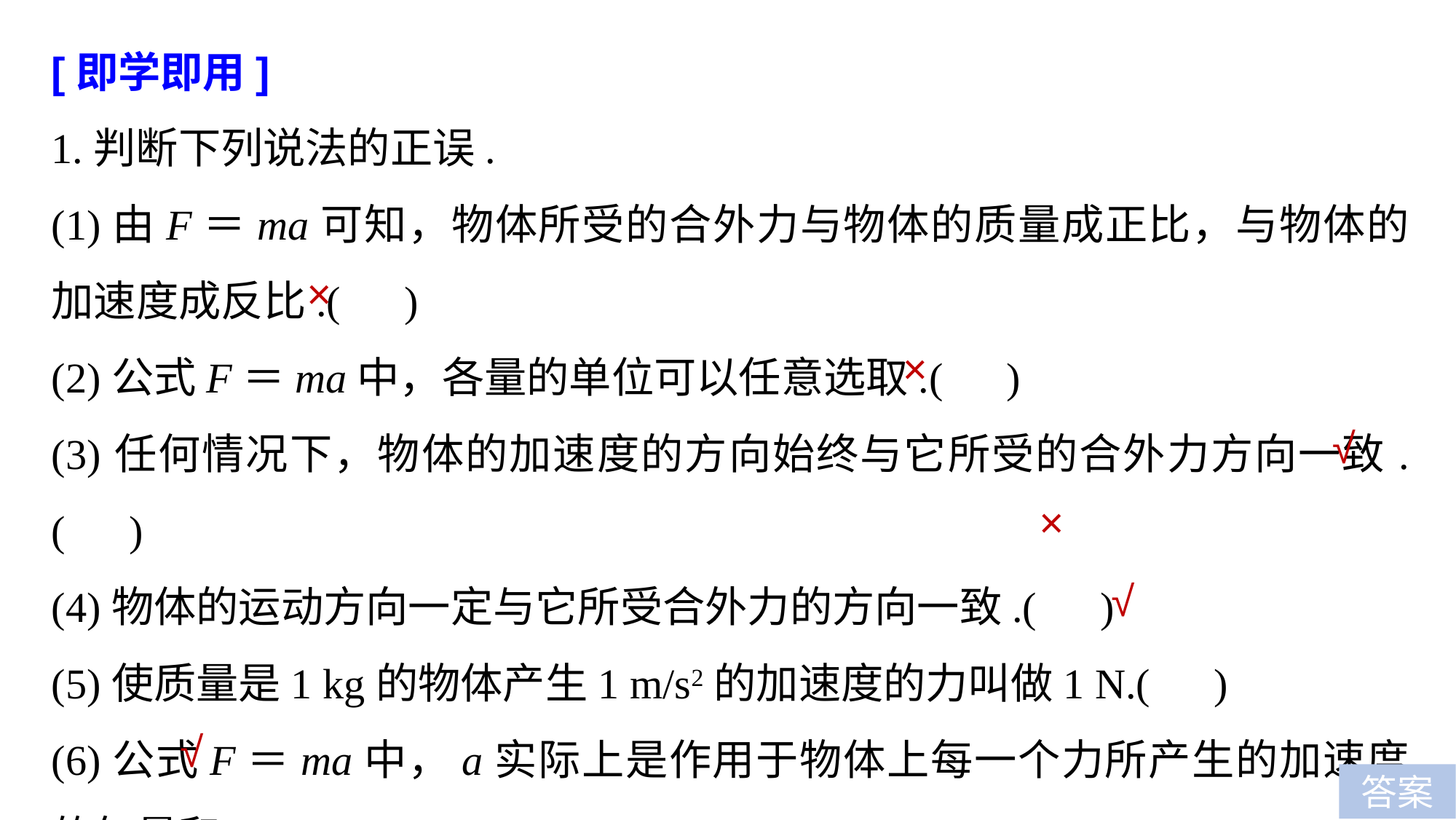

[即学即用]
1.判断下列说法的正误.
(1)由F＝ma可知，物体所受的合外力与物体的质量成正比，与物体的加速度成反比.(      )
(2)公式F＝ma中，各量的单位可以任意选取.(      )
(3)任何情况下，物体的加速度的方向始终与它所受的合外力方向一致.(      )
(4)物体的运动方向一定与它所受合外力的方向一致.(      )
(5)使质量是1 kg的物体产生1 m/s2的加速度的力叫做1 N.(      )
(6)公式F＝ma中，a实际上是作用于物体上每一个力所产生的加速度的矢量和.(      )
×
×
√
×
√
√
答案